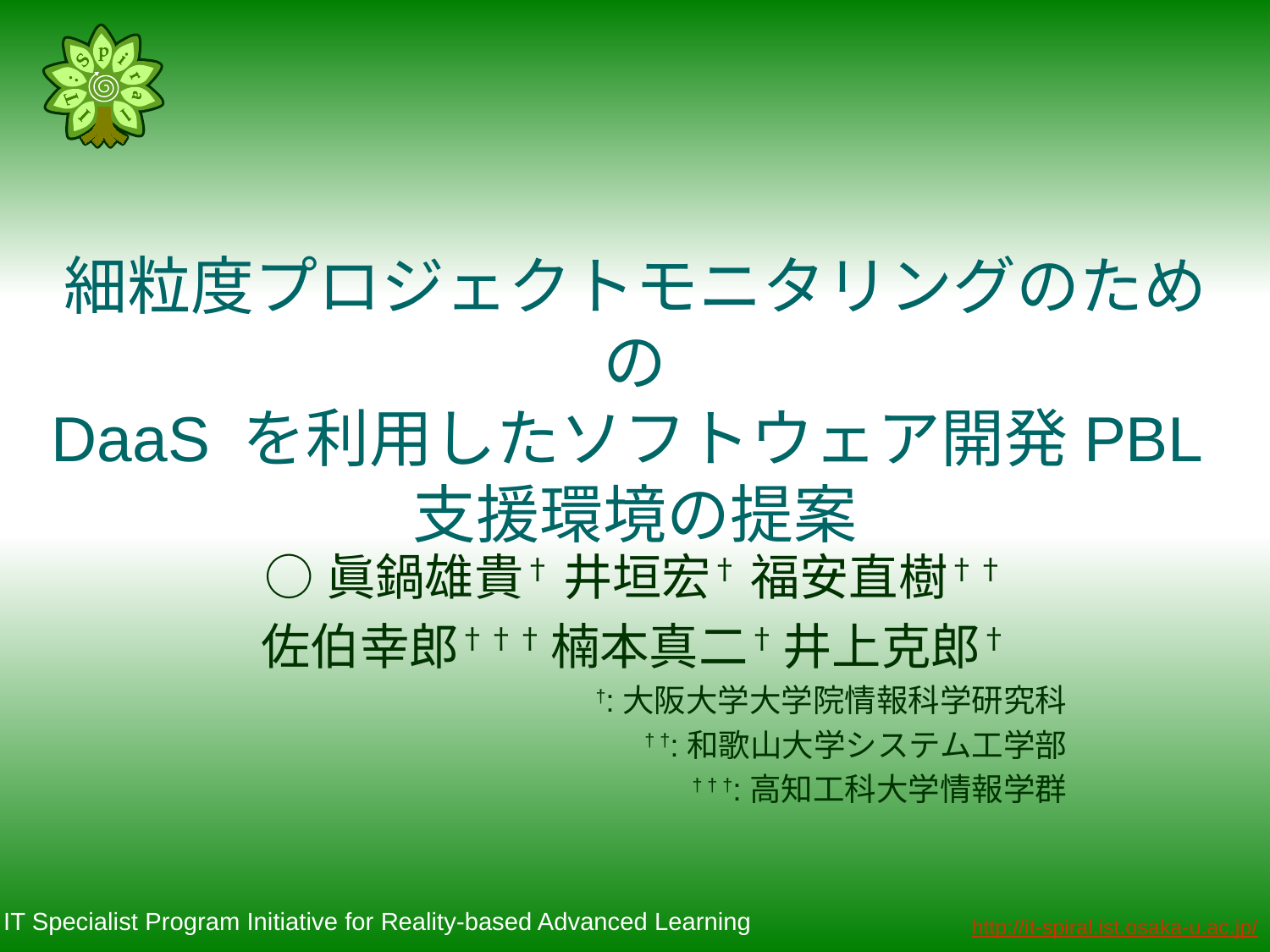

# 細粒度プロジェクトモニタリングのための DaaS を利用したソフトウェア開発PBL支援環境の提案
○眞鍋雄貴† 井垣宏† 福安直樹††
佐伯幸郎††† 楠本真二† 井上克郎†
†:大阪大学大学院情報科学研究科
† †:和歌山大学システム工学部
† † †:高知工科大学情報学群